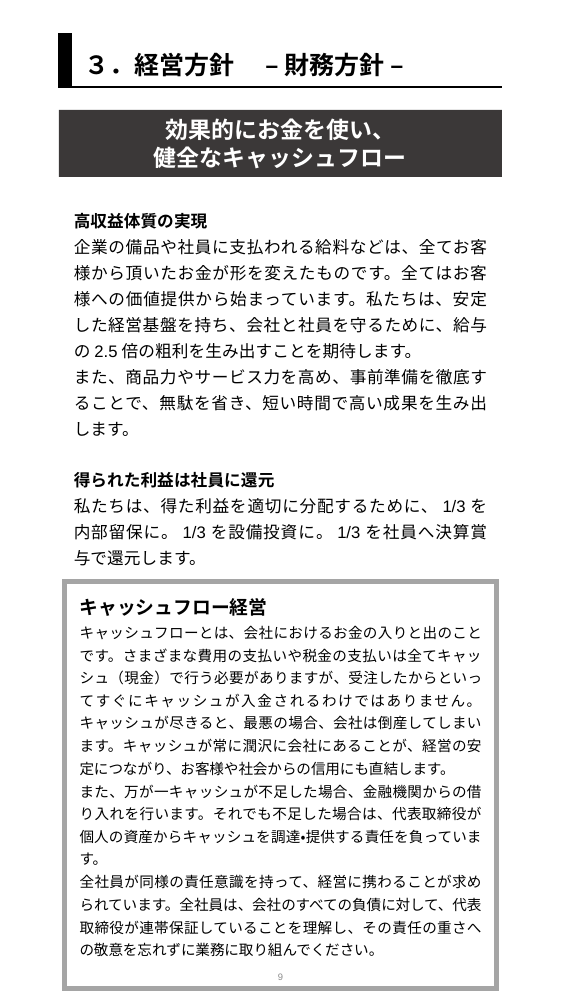

３．経営方針　 – 財務方針 –
効果的にお金を使い、
健全なキャッシュフロー
売上が1000万あったとしたら、誰がどれくらい役割を果たしているのかを考えようかと検討中
高収益体質の実現
企業の備品や社員に支払われる給料などは、全てお客様から頂いたお金が形を変えたものです。全てはお客様への価値提供から始まっています。私たちは、安定した経営基盤を持ち、会社と社員を守るために、給与の2.5倍の粗利を生み出すことを期待します。
また、商品力やサービス力を高め、事前準備を徹底することで、無駄を省き、短い時間で高い成果を生み出します。

得られた利益は社員に還元
私たちは、得た利益を適切に分配するために、1/3を内部留保に。1/3を設備投資に。1/3を社員へ決算賞与で還元します。
キャッシュフロー経営
キャッシュフローとは、会社におけるお金の入りと出のことです。さまざまな費用の支払いや税金の支払いは全てキャッシュ（現金）で行う必要がありますが、受注したからといってすぐにキャッシュが入金されるわけではありません。キャッシュが尽きると、最悪の場合、会社は倒産してしまいます。キャッシュが常に潤沢に会社にあることが、経営の安定につながり、お客様や社会からの信用にも直結します。
また、万が一キャッシュが不足した場合、金融機関からの借り入れを行います。それでも不足した場合は、代表取締役が個人の資産からキャッシュを調達・提供する責任を負っています。
全社員が同様の責任意識を持って、経営に携わることが求められています。全社員は、会社のすべての負債に対して、代表取締役が連帯保証していることを理解し、その責任の重さへの敬意を忘れずに業務に取り組んでください。

9